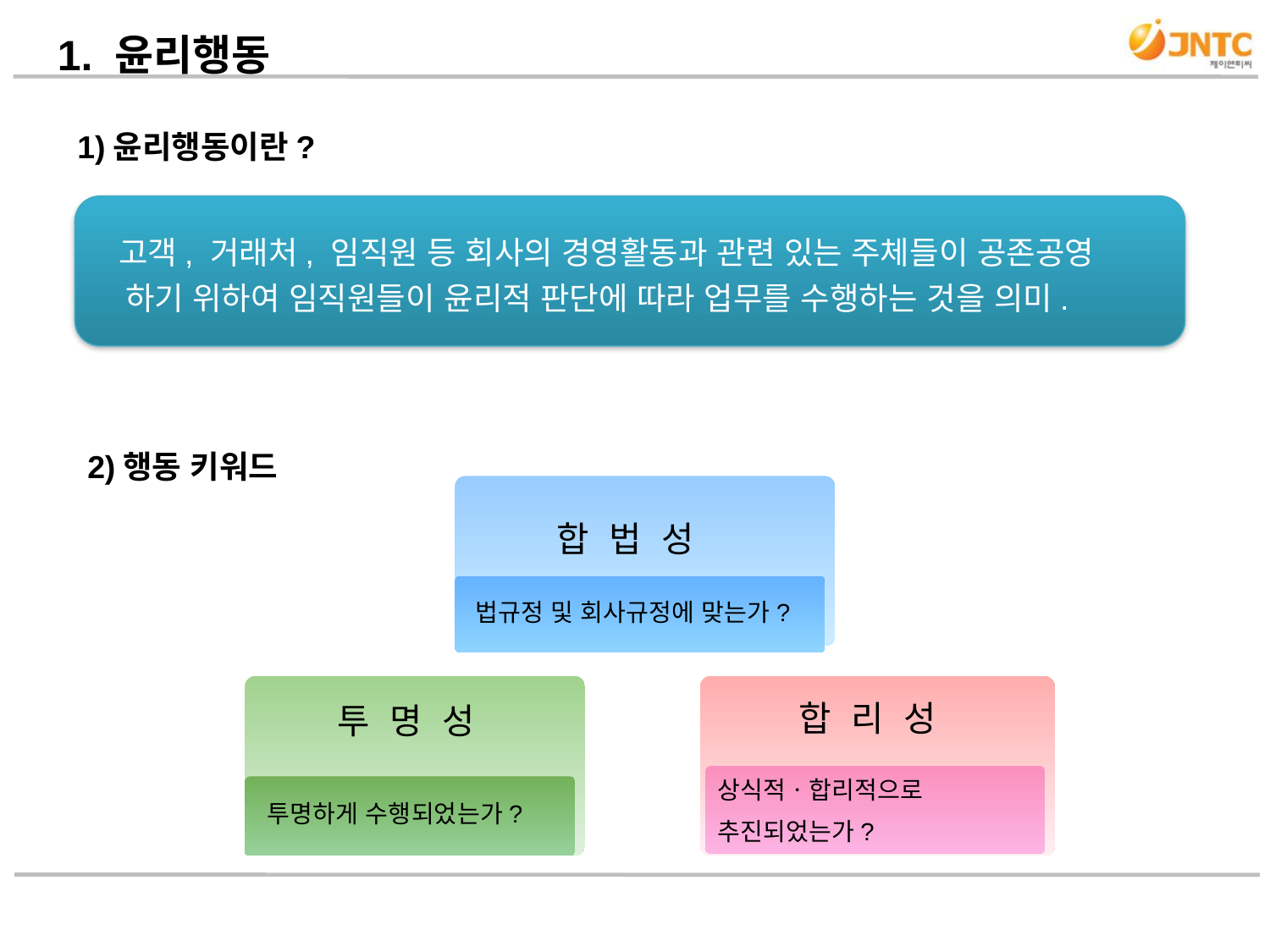

1. 윤리행동
1)윤리행동이란?
    고객, 거래처, 임직원 등 회사의 경영활동과 관련 있는 주체들이 공존공영
    하기 위하여 임직원들이 윤리적 판단에 따라 업무를 수행하는 것을 의미.
2)행동 키워드

합  법  성

법규정 및 회사규정에 맞는가?

합  리  성
투  명  성

상식적ㆍ합리적으로
추진되었는가?

투명하게 수행되었는가?